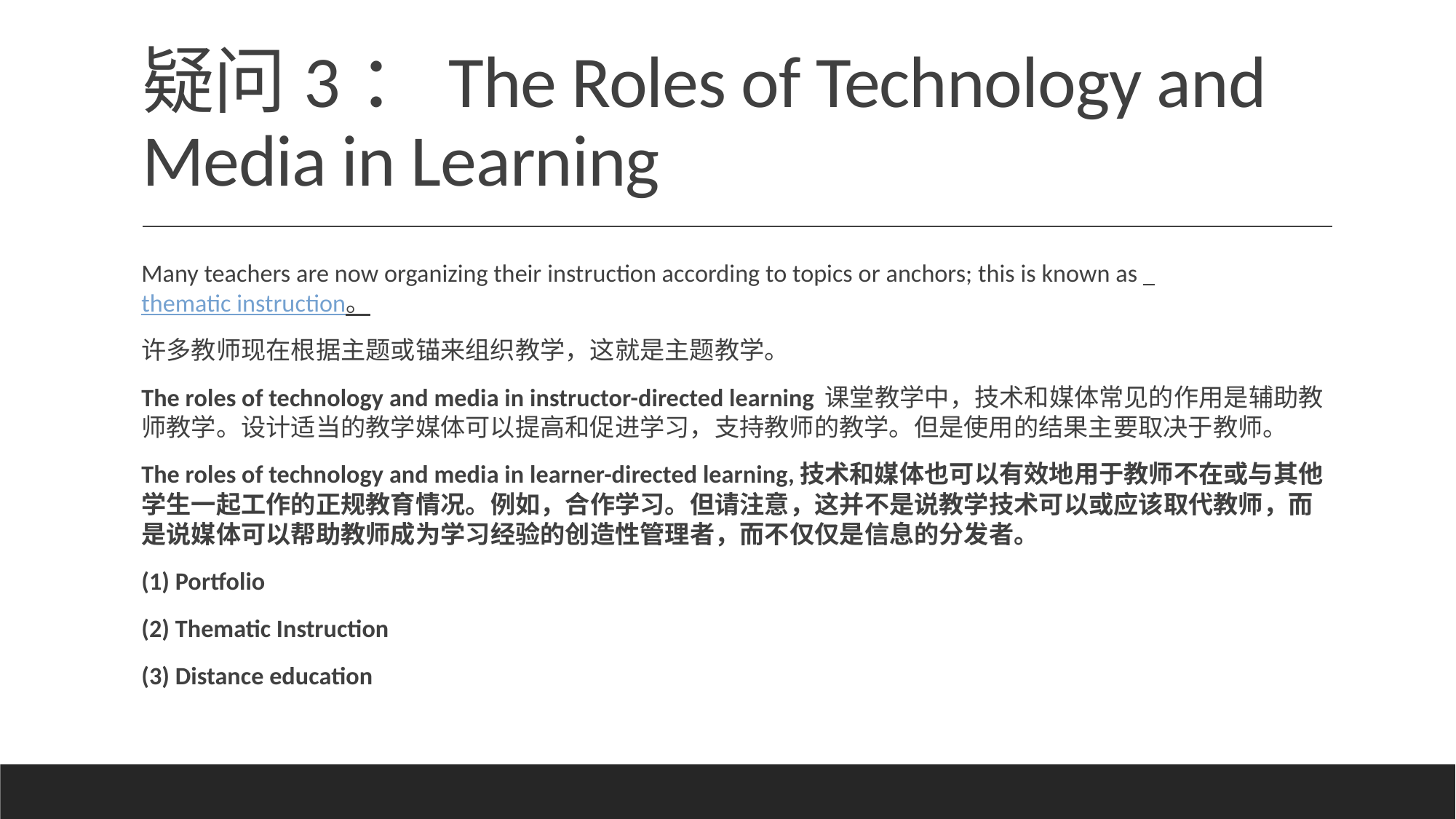

# 疑问3：The Roles of Technology and Media in Learning
Many teachers are now organizing their instruction according to topics or anchors; this is known as   thematic instruction。
许多教师现在根据主题或锚来组织教学，这就是主题教学。
The roles of technology and media in instructor-directed learning 课堂教学中，技术和媒体常见的作用是辅助教师教学。设计适当的教学媒体可以提高和促进学习，支持教师的教学。但是使用的结果主要取决于教师。
The roles of technology and media in learner-directed learning,技术和媒体也可以有效地用于教师不在或与其他学生一起工作的正规教育情况。例如，合作学习。但请注意，这并不是说教学技术可以或应该取代教师，而是说媒体可以帮助教师成为学习经验的创造性管理者，而不仅仅是信息的分发者。
(1) Portfolio
(2) Thematic Instruction
(3) Distance education